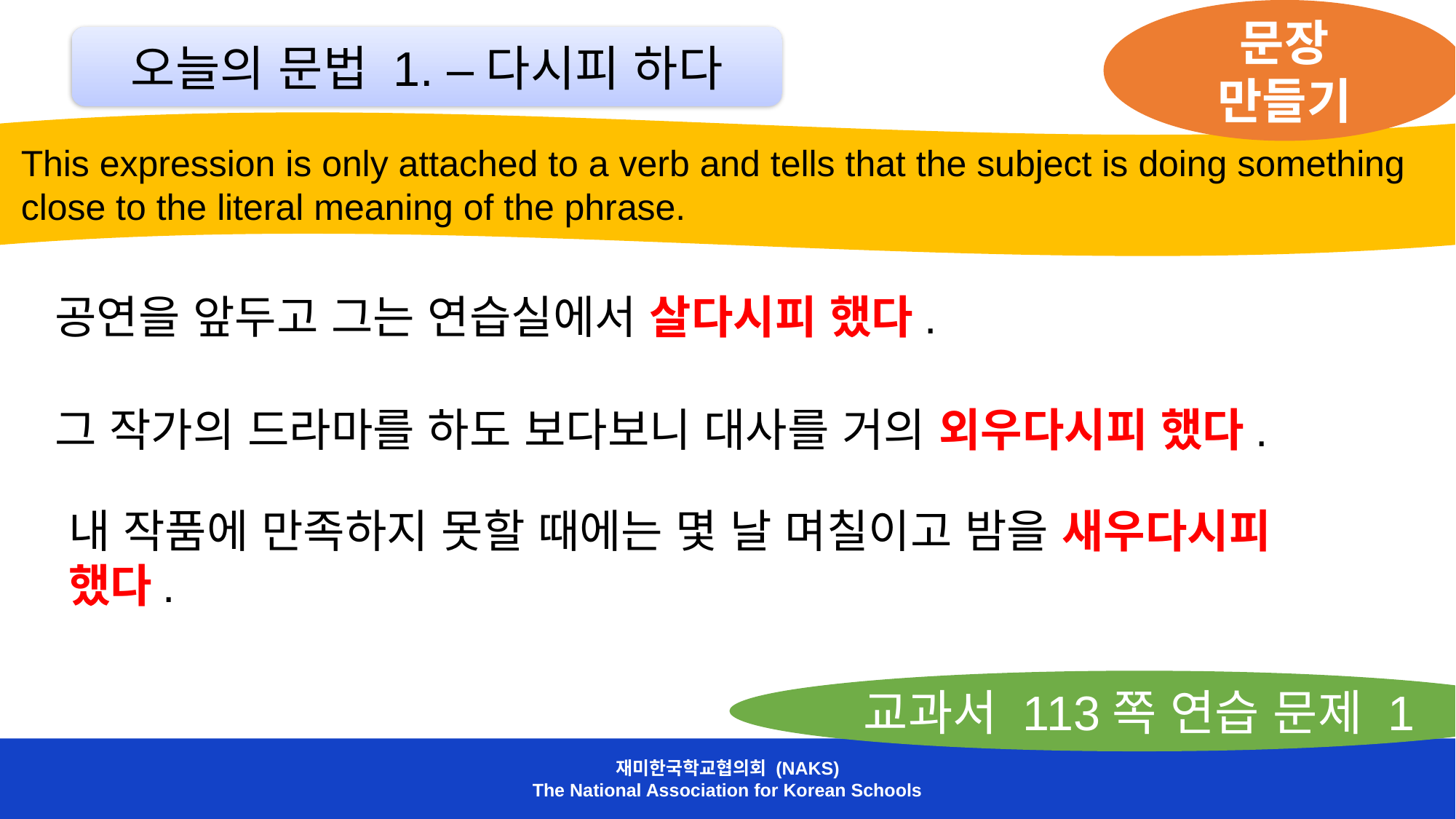

문장 만들기
오늘의 문법 1. –다시피 하다
 This expression is only attached to a verb and tells that the subject is doing something
 close to the literal meaning of the phrase.
공연을 앞두고 그는 연습실에서 살다시피 했다.
그 작가의 드라마를 하도 보다보니 대사를 거의 외우다시피 했다.
 내 작품에 만족하지 못할 때에는 몇 날 며칠이고 밤을 새우다시피
 했다.
교과서 113쪽 연습 문제 1
재미한국학교협의회 (NAKS)
The National Association for Korean Schools